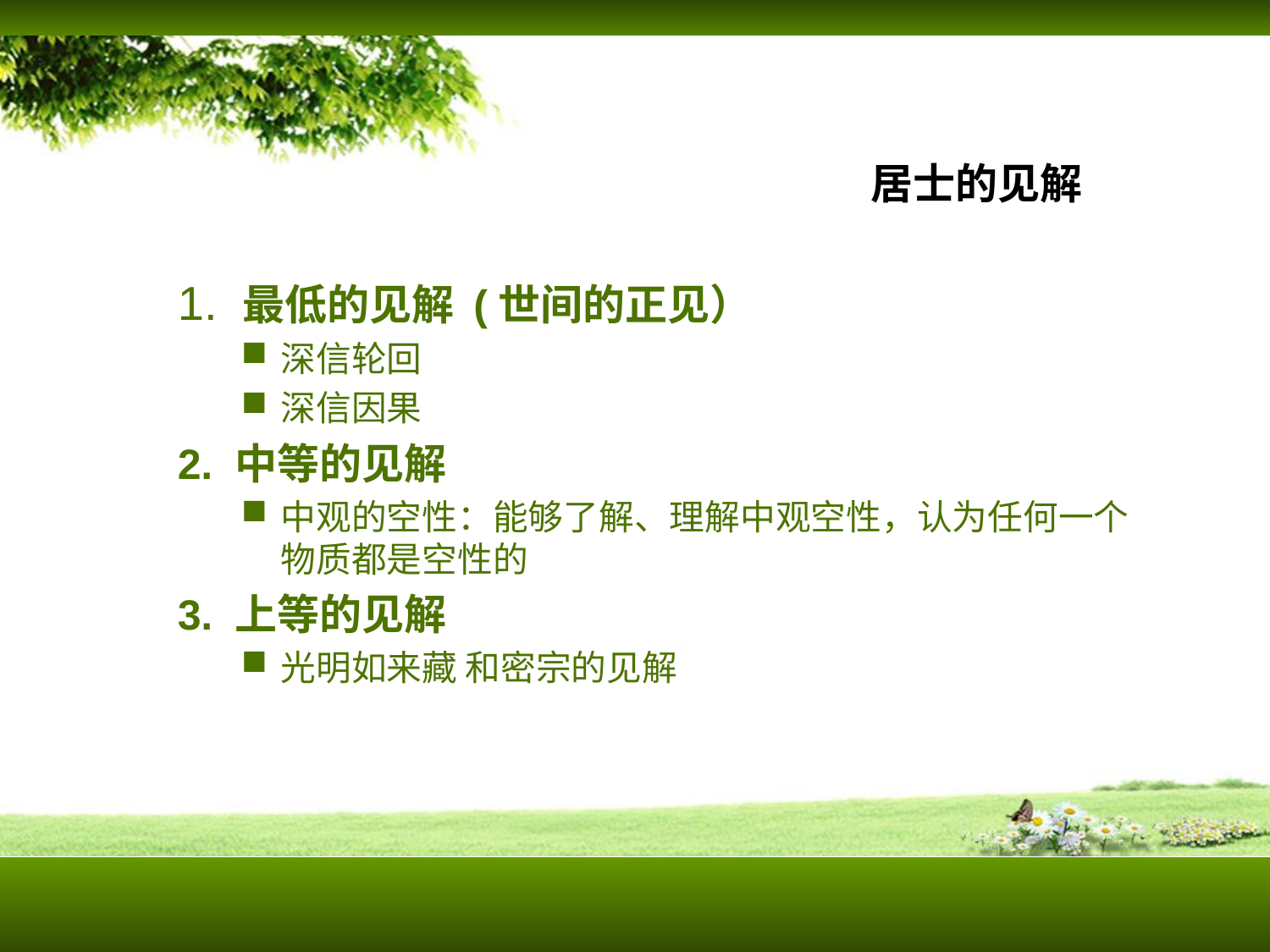

# 居士的见解
1. 最低的见解 (世间的正见）
深信轮回
深信因果
2. 中等的见解
中观的空性：能够了解、理解中观空性，认为任何一个物质都是空性的
3. 上等的见解
光明如来藏 和密宗的见解